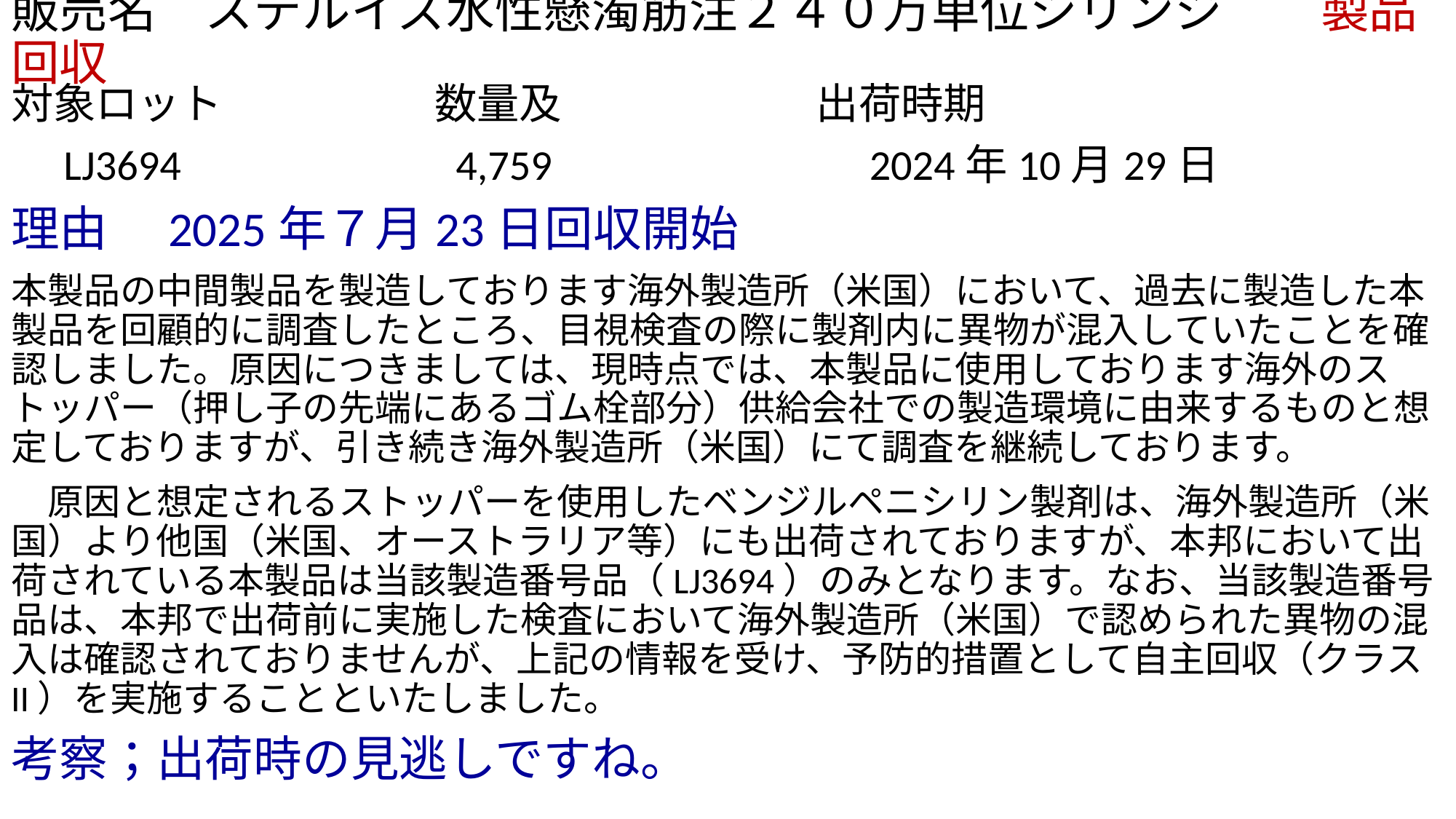

# 販売名　ステルイズ水性懸濁筋注２４０万単位シリンジ　　製品回収
対象ロット　　　　　数量及　　　　　　出荷時期
　LJ3694　　　　　　4,759　　　　　　　2024年10月29日
理由　2025年７月23日回収開始
本製品の中間製品を製造しております海外製造所（米国）において、過去に製造した本製品を回顧的に調査したところ、目視検査の際に製剤内に異物が混入していたことを確認しました。原因につきましては、現時点では、本製品に使用しております海外のストッパー（押し子の先端にあるゴム栓部分）供給会社での製造環境に由来するものと想定しておりますが、引き続き海外製造所（米国）にて調査を継続しております。
　原因と想定されるストッパーを使用したベンジルペニシリン製剤は、海外製造所（米国）より他国（米国、オーストラリア等）にも出荷されておりますが、本邦において出荷されている本製品は当該製造番号品（LJ3694）のみとなります。なお、当該製造番号品は、本邦で出荷前に実施した検査において海外製造所（米国）で認められた異物の混入は確認されておりませんが、上記の情報を受け、予防的措置として自主回収（クラスII）を実施することといたしました。
考察；出荷時の見逃しですね。